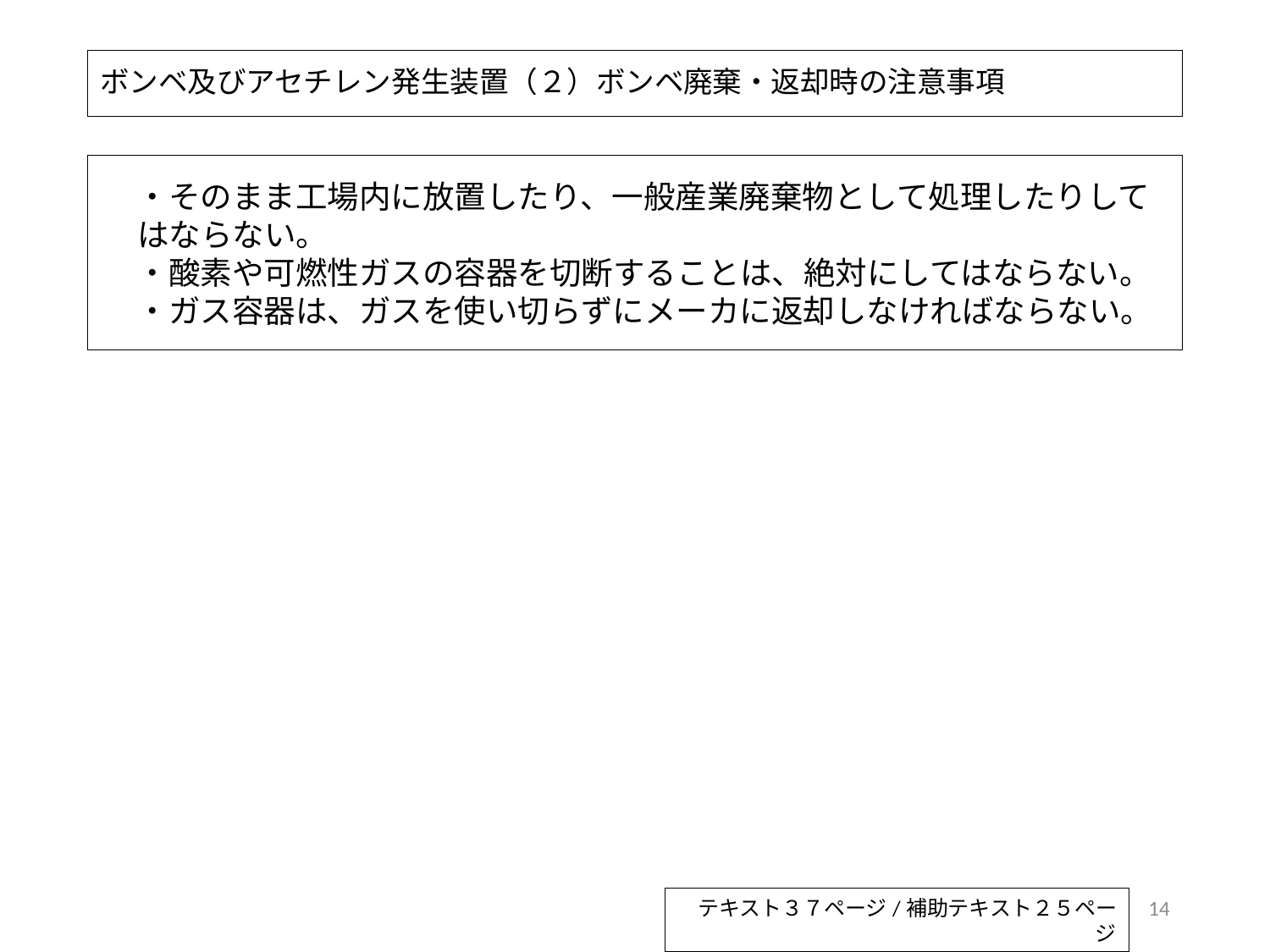

# ボンベ及びアセチレン発生装置（２）ボンベ廃棄・返却時の注意事項
・そのまま工場内に放置したり、一般産業廃棄物として処理したりしてはならない。
・酸素や可燃性ガスの容器を切断することは、絶対にしてはならない。
・ガス容器は、ガスを使い切らずにメーカに返却しなければならない。
14
テキスト３７ページ/補助テキスト２５ページ